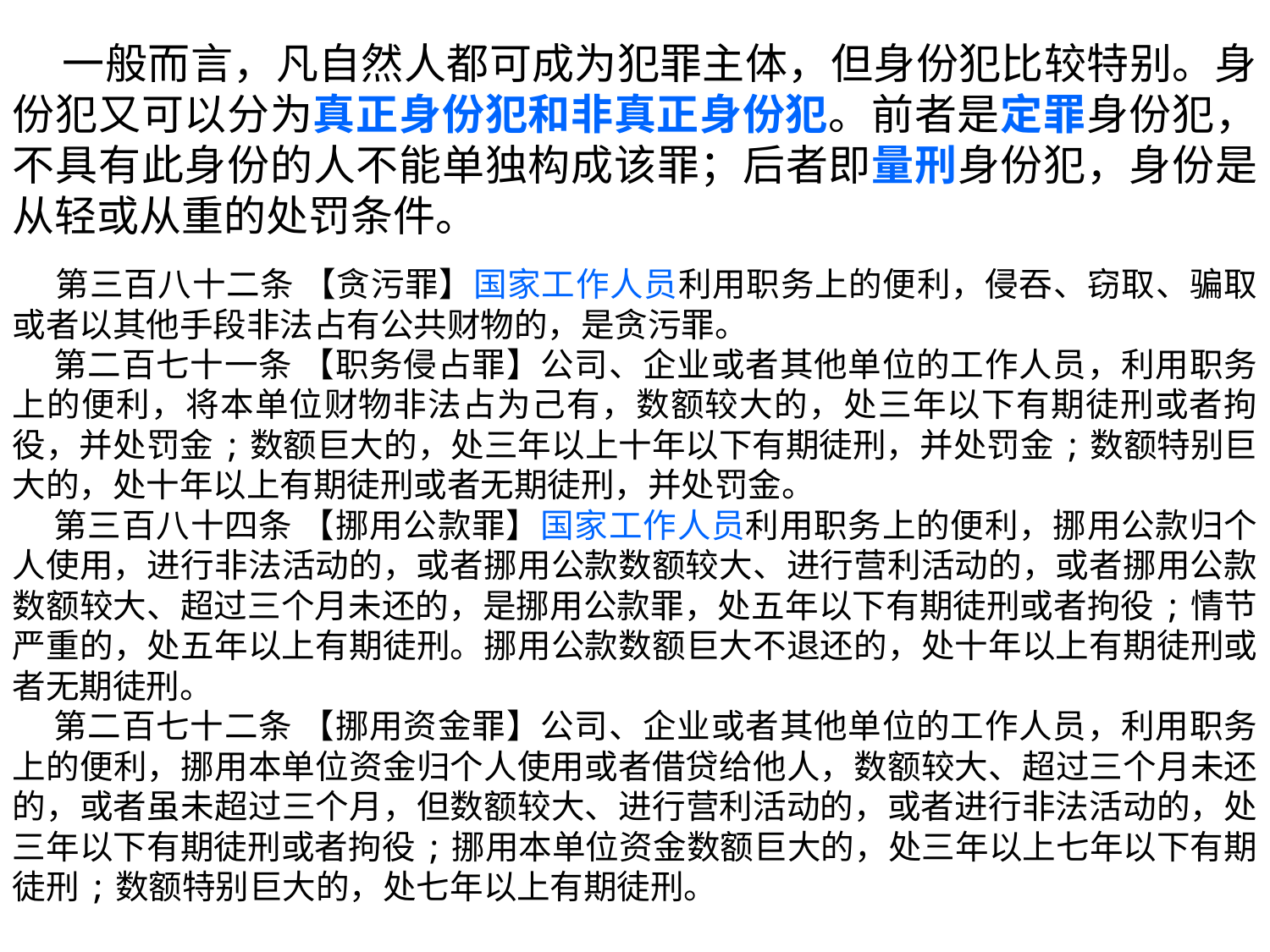

一般而言，凡自然人都可成为犯罪主体，但身份犯比较特别。身份犯又可以分为真正身份犯和非真正身份犯。前者是定罪身份犯，不具有此身份的人不能单独构成该罪；后者即量刑身份犯，身份是从轻或从重的处罚条件。

    第三百八十二条 【贪污罪】国家工作人员利用职务上的便利，侵吞、窃取、骗取或者以其他手段非法占有公共财物的，是贪污罪。
    第二百七十一条 【职务侵占罪】公司、企业或者其他单位的工作人员，利用职务上的便利，将本单位财物非法占为己有，数额较大的，处三年以下有期徒刑或者拘役，并处罚金;数额巨大的，处三年以上十年以下有期徒刑，并处罚金;数额特别巨大的，处十年以上有期徒刑或者无期徒刑，并处罚金。
    第三百八十四条 【挪用公款罪】国家工作人员利用职务上的便利，挪用公款归个人使用，进行非法活动的，或者挪用公款数额较大、进行营利活动的，或者挪用公款数额较大、超过三个月未还的，是挪用公款罪，处五年以下有期徒刑或者拘役;情节严重的，处五年以上有期徒刑。挪用公款数额巨大不退还的，处十年以上有期徒刑或者无期徒刑。
    第二百七十二条 【挪用资金罪】公司、企业或者其他单位的工作人员，利用职务上的便利，挪用本单位资金归个人使用或者借贷给他人，数额较大、超过三个月未还的，或者虽未超过三个月，但数额较大、进行营利活动的，或者进行非法活动的，处三年以下有期徒刑或者拘役;挪用本单位资金数额巨大的，处三年以上七年以下有期徒刑;数额特别巨大的，处七年以上有期徒刑。